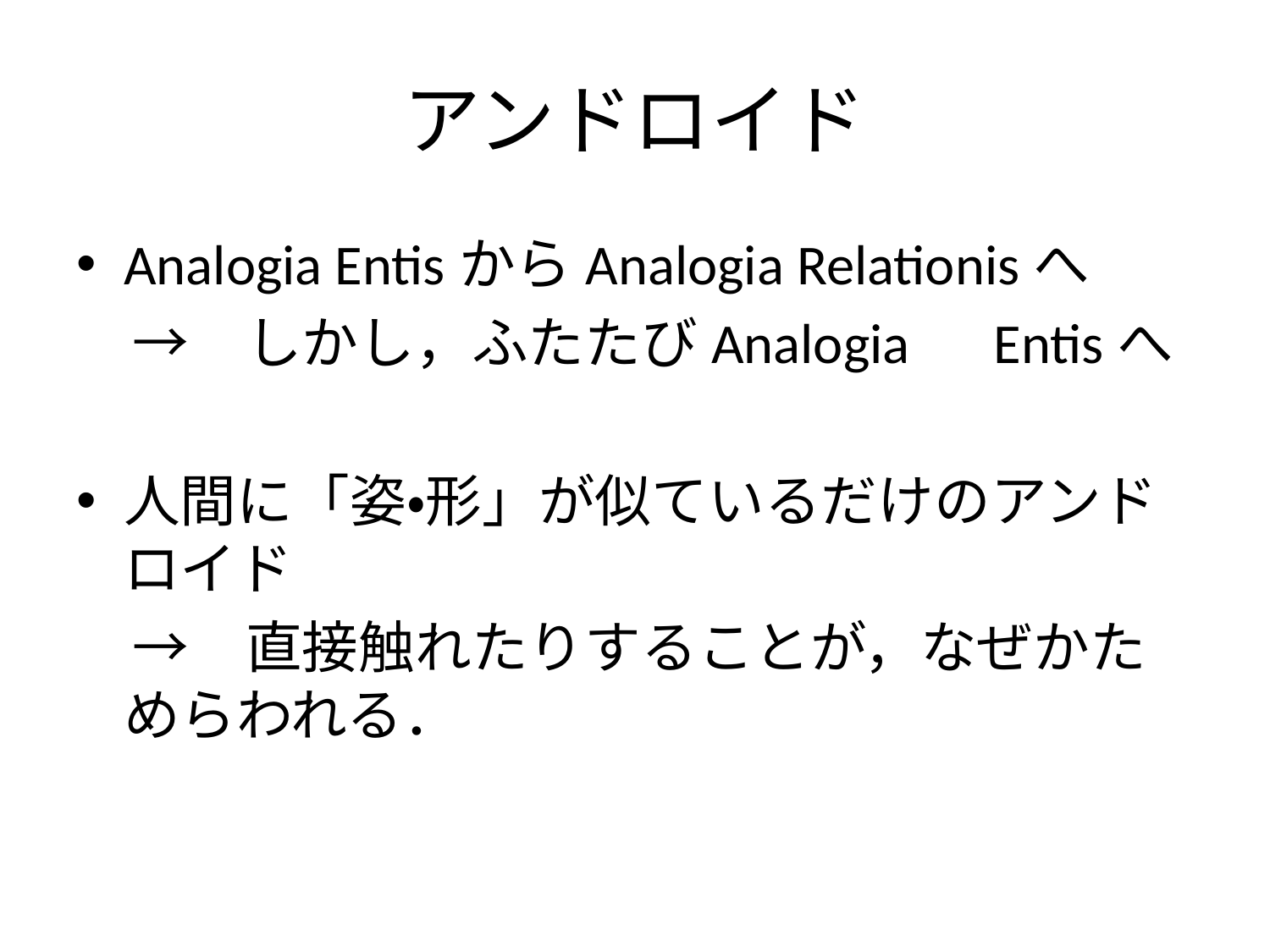

# アンドロイド
Analogia EntisからAnalogia Relationisへ
　→　しかし，ふたたびAnalogia　Entisへ

人間に「姿・形」が似ているだけのアンドロイド
　→　直接触れたりすることが，なぜかためらわれる．